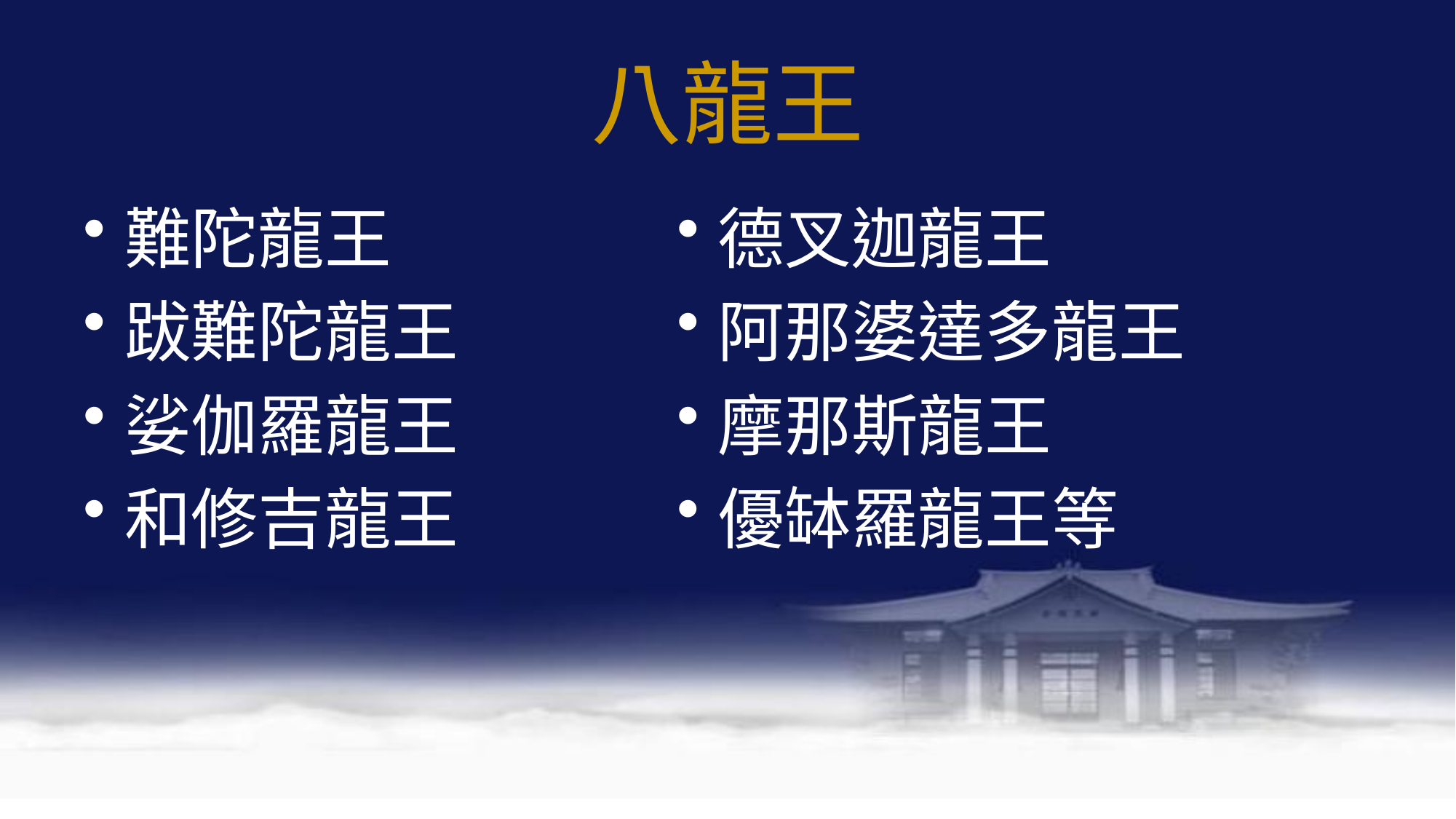

# 八龍王
德叉迦龍王
阿那婆達多龍王
摩那斯龍王
優缽羅龍王等
難陀龍王
跋難陀龍王
娑伽羅龍王
和修吉龍王